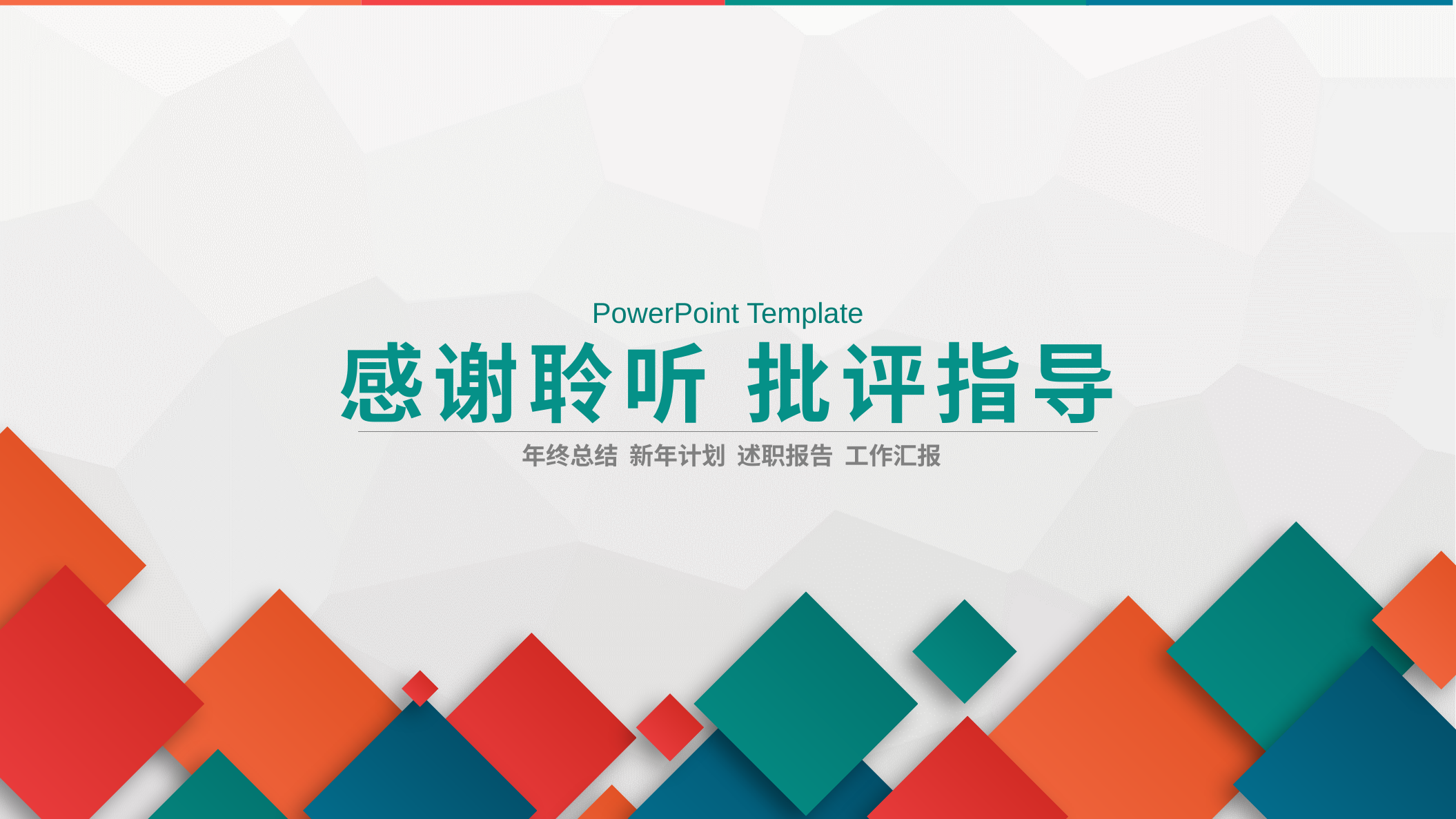

PowerPoint Template
感谢聆听 批评指导
年终总结  新年计划  述职报告  工作汇报